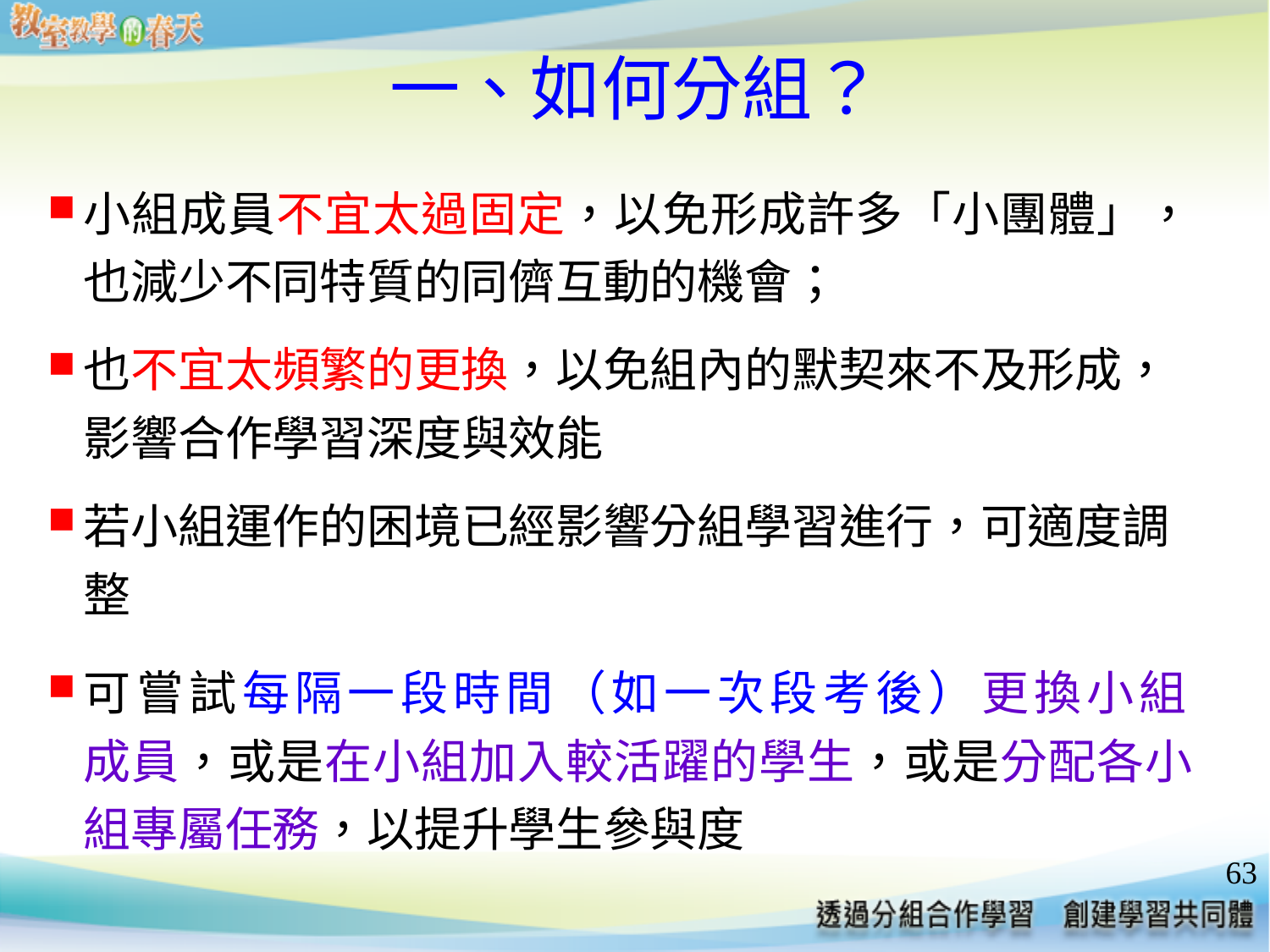

# 一、如何分組？
小組成員不宜太過固定，以免形成許多「小團體」，也減少不同特質的同儕互動的機會；
也不宜太頻繁的更換，以免組內的默契來不及形成，影響合作學習深度與效能
若小組運作的困境已經影響分組學習進行，可適度調整
可嘗試每隔一段時間（如一次段考後）更換小組
成員，或是在小組加入較活躍的學生，或是分配各小組專屬任務，以提升學生參與度
63